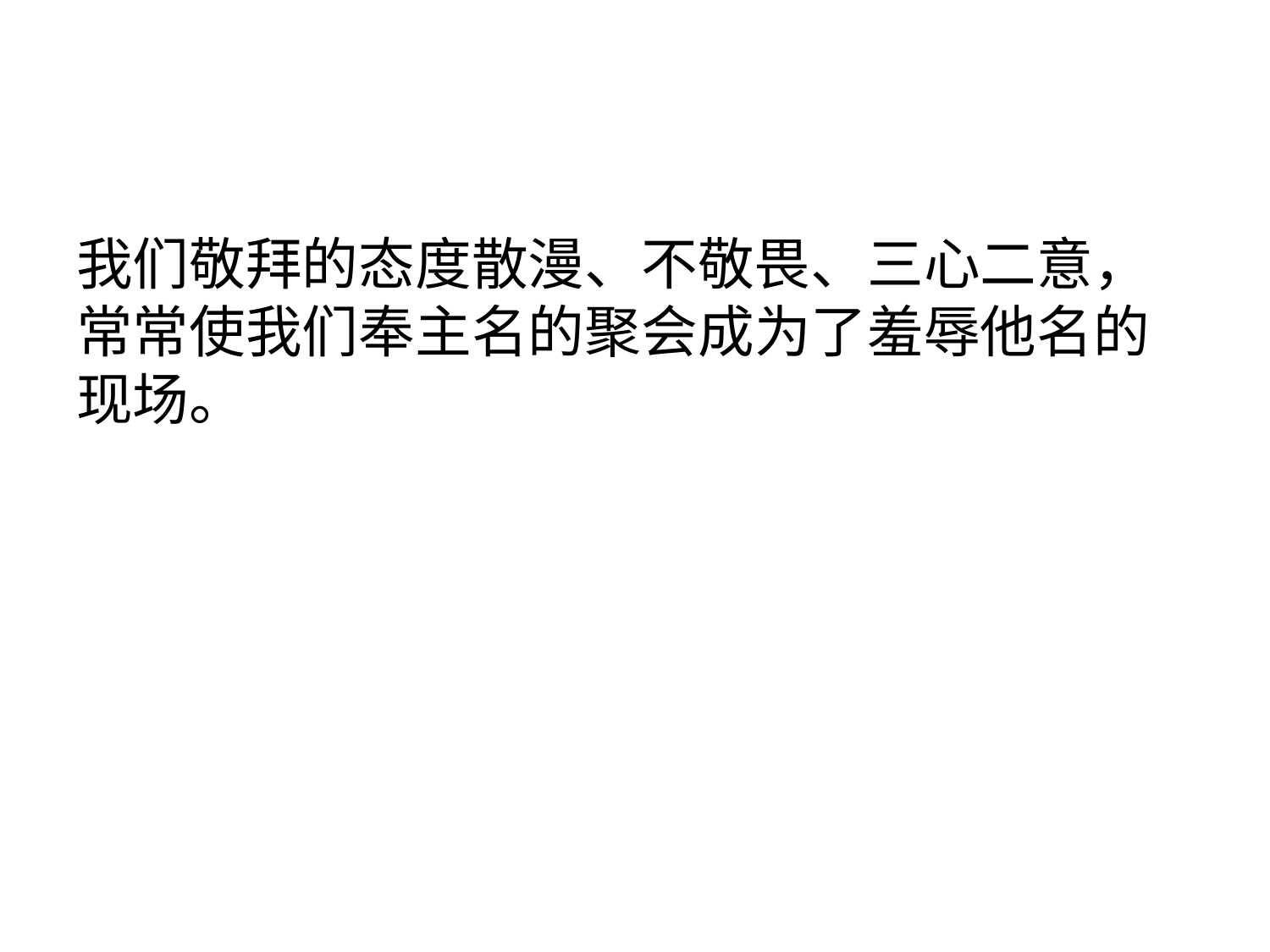

#
我们敬拜的态度散漫、不敬畏、三心二意，常常使我们奉主名的聚会成为了羞辱他名的现场。